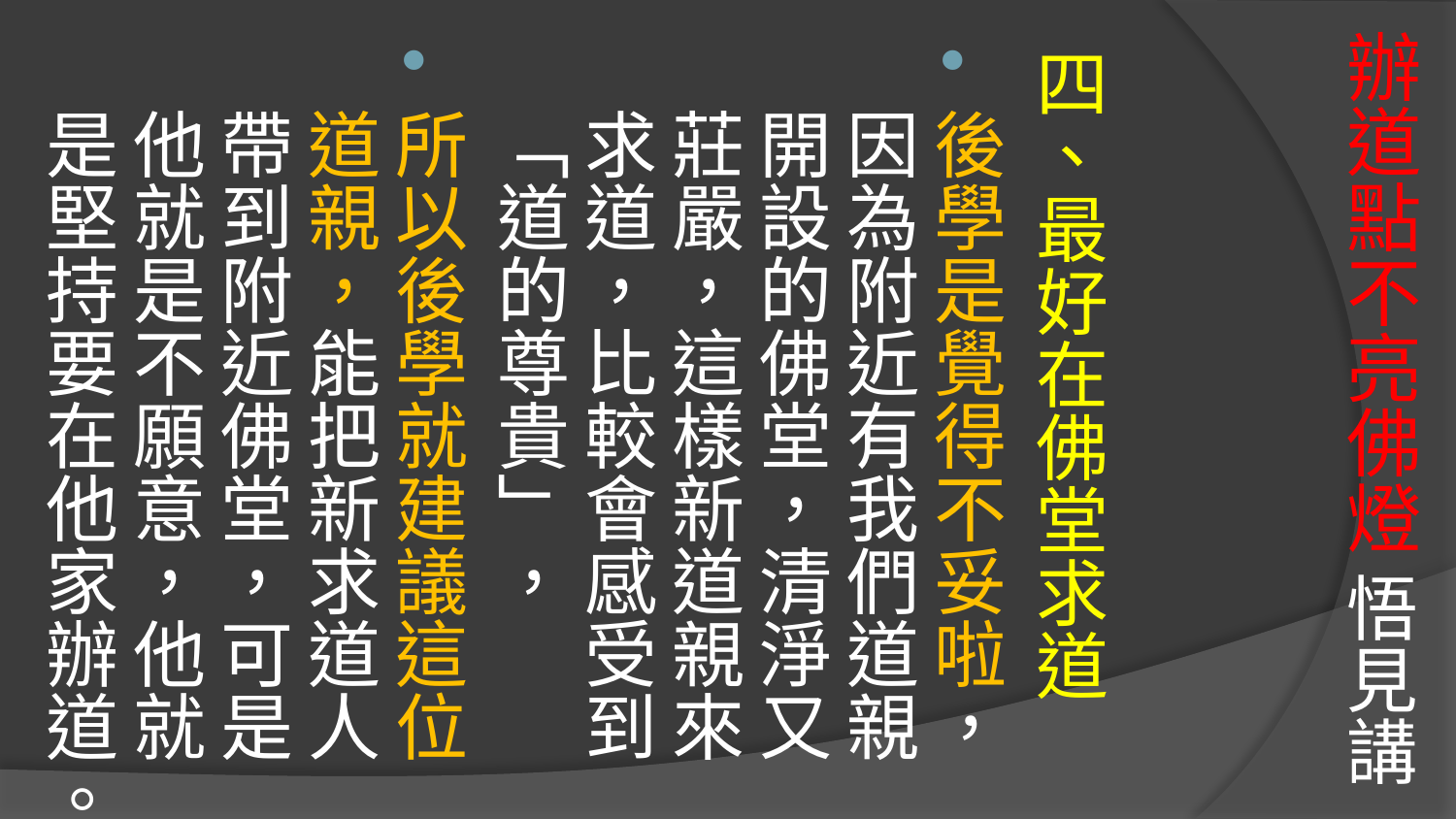

# 辦道點不亮佛燈 悟見講
四、最好在佛堂求道
後學是覺得不妥啦，因為附近有我們道親開設的佛堂，清淨又莊嚴，這樣新道親來求道，比較會感受到「道的尊貴」，
所以後學就建議這位道親，能把新求道人帶到附近佛堂，可是他就是不願意，他就是堅持要在他家辦道。